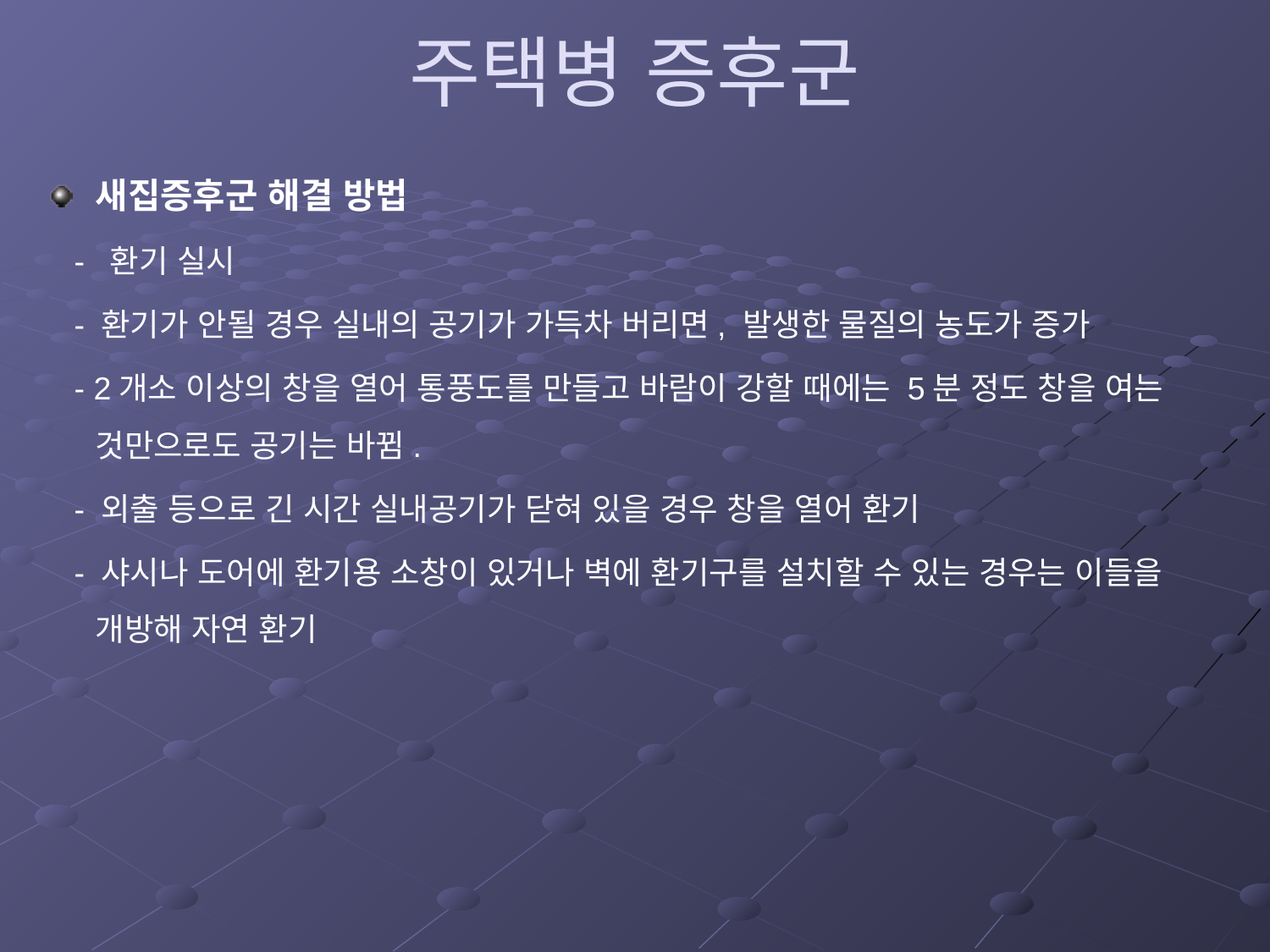

# 주택병 증후군
새집증후군 해결 방법
   -  환기 실시
   - 환기가 안될 경우 실내의 공기가 가득차 버리면, 발생한 물질의 농도가 증가
   - 2개소 이상의 창을 열어 통풍도를 만들고 바람이 강할 때에는 5분 정도 창을 여는 것만으로도 공기는 바뀜.
   - 외출 등으로 긴 시간 실내공기가 닫혀 있을 경우 창을 열어 환기
   - 샤시나 도어에 환기용 소창이 있거나 벽에 환기구를 설치할 수 있는 경우는 이들을 개방해 자연 환기